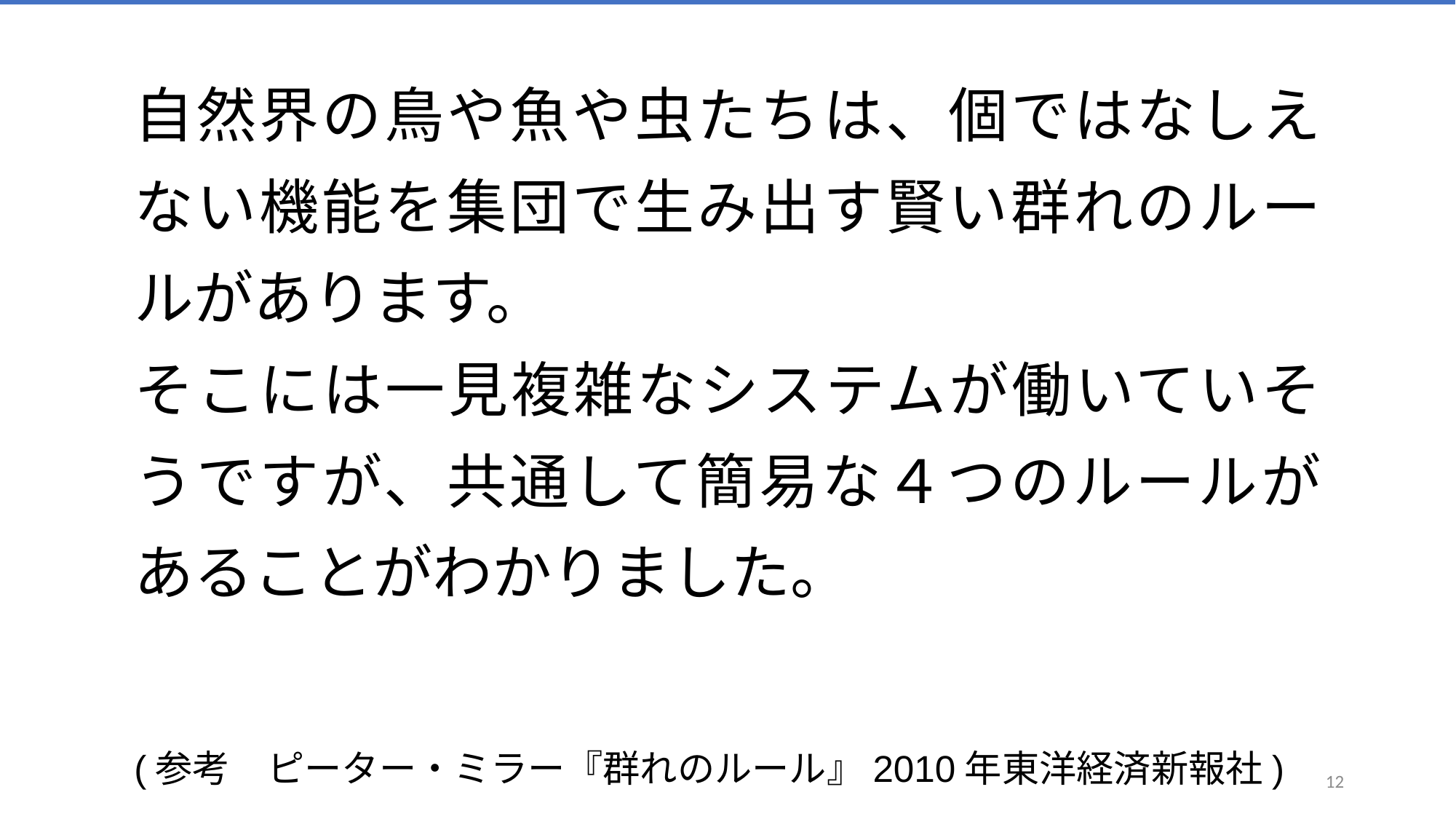

群れについて
# 群れについて
自然界の鳥や魚や虫たちは、個ではなしえない機能を集団で生み出す賢い群れのルールがあります。
そこには一見複雑なシステムが働いていそうですが、共通して簡易な４つのルールがあることがわかりました。

(参考　ピーター・ミラー『群れのルール』2010年東洋経済新報社)
12